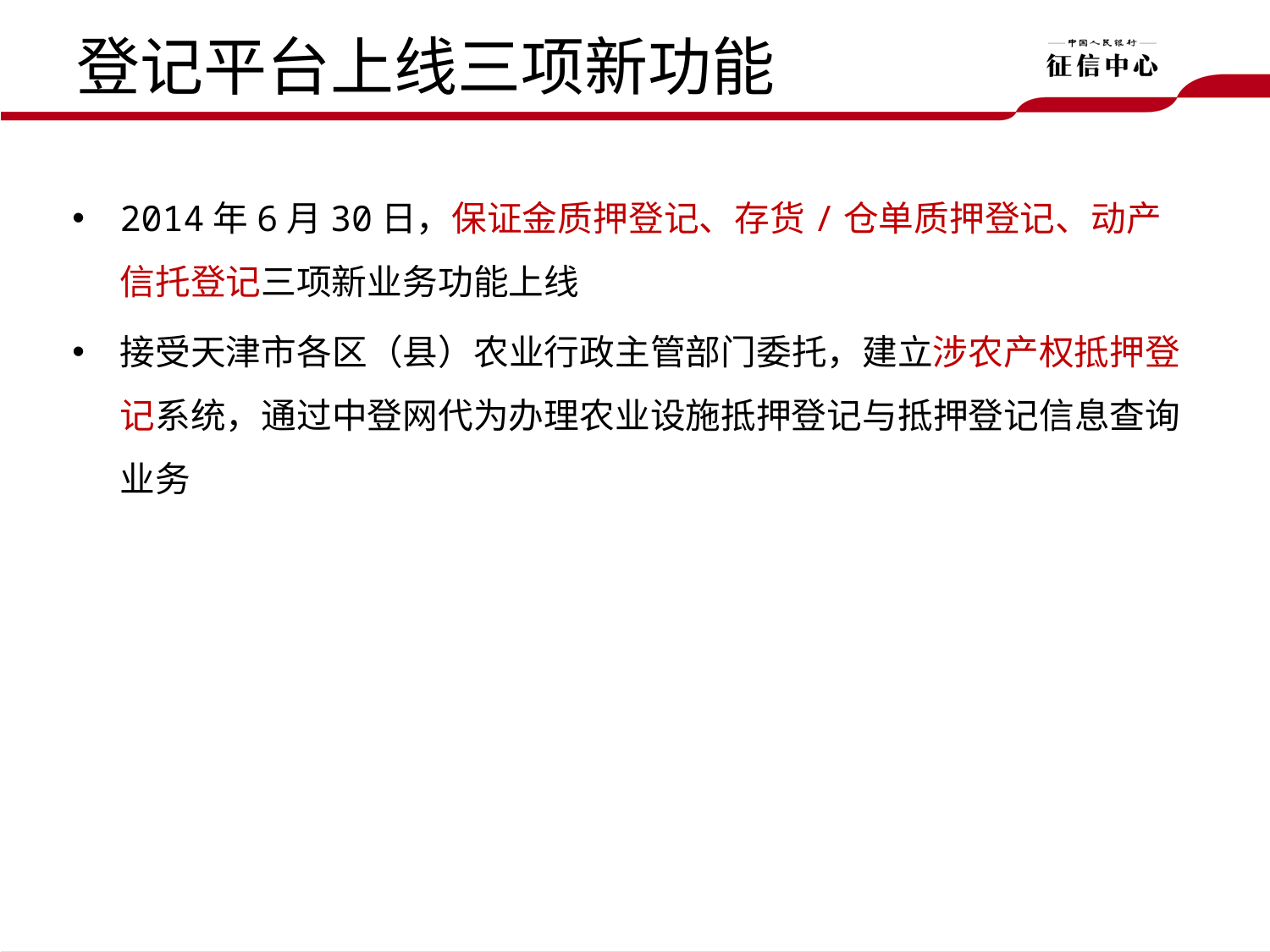

# 登记平台上线三项新功能
2014年6月30日，保证金质押登记、存货/仓单质押登记、动产信托登记三项新业务功能上线
接受天津市各区（县）农业行政主管部门委托，建立涉农产权抵押登记系统，通过中登网代为办理农业设施抵押登记与抵押登记信息查询业务